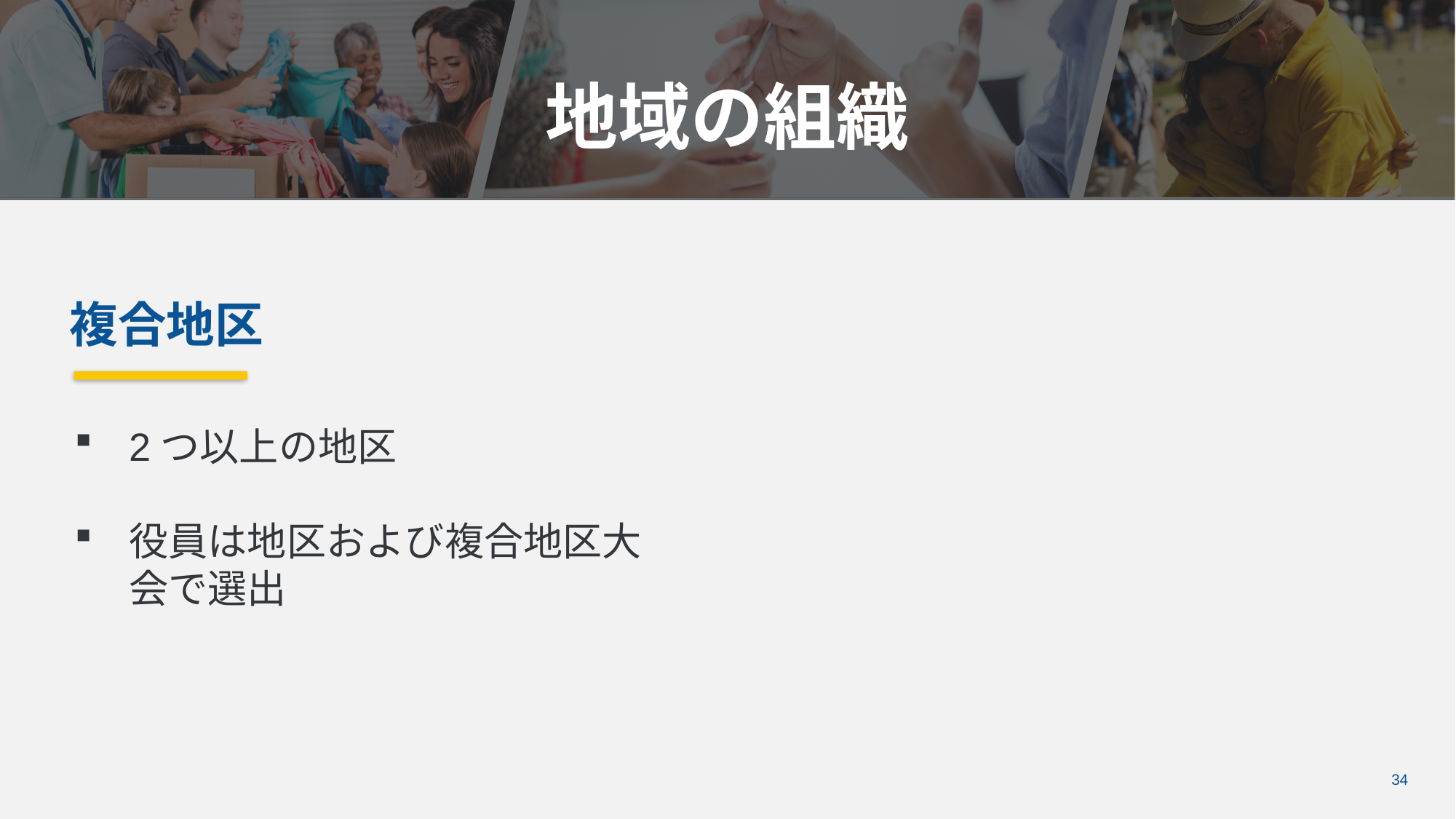

地域の組織
複合地区

2つ以上の地区

役員は地区および複合地区大会で選出